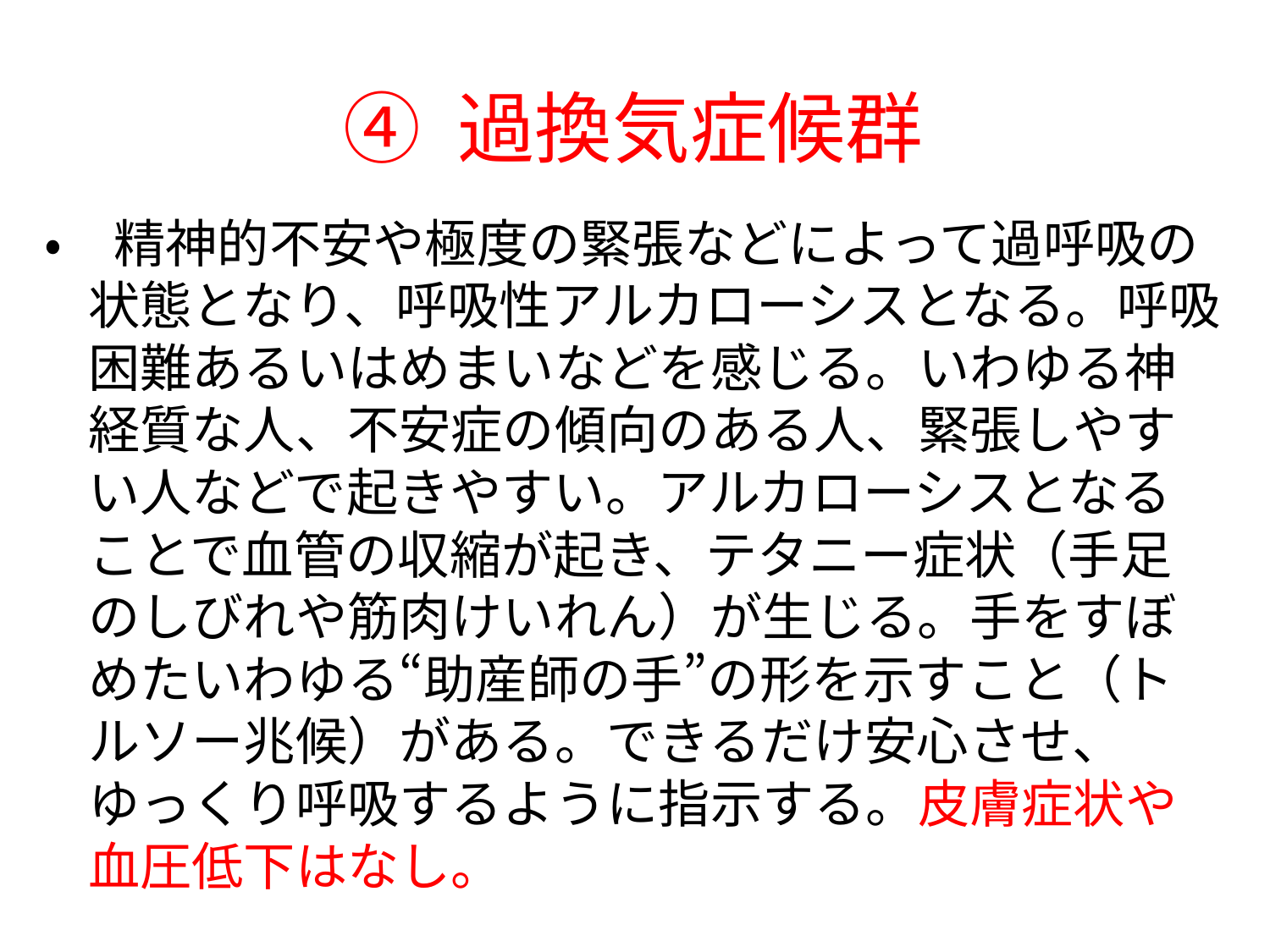

# ④ 過換気症候群
・　精神的不安や極度の緊張などによって過呼吸の状態となり、呼吸性アルカローシスとなる。呼吸困難あるいはめまいなどを感じる。いわゆる神経質な人、不安症の傾向のある人、緊張しやすい人などで起きやすい。アルカローシスとなることで血管の収縮が起き、テタニー症状（手足のしびれや筋肉けいれん）が生じる。手をすぼめたいわゆる“助産師の手”の形を示すこと（トルソー兆候）がある。できるだけ安心させ、ゆっくり呼吸するように指示する。皮膚症状や血圧低下はなし。